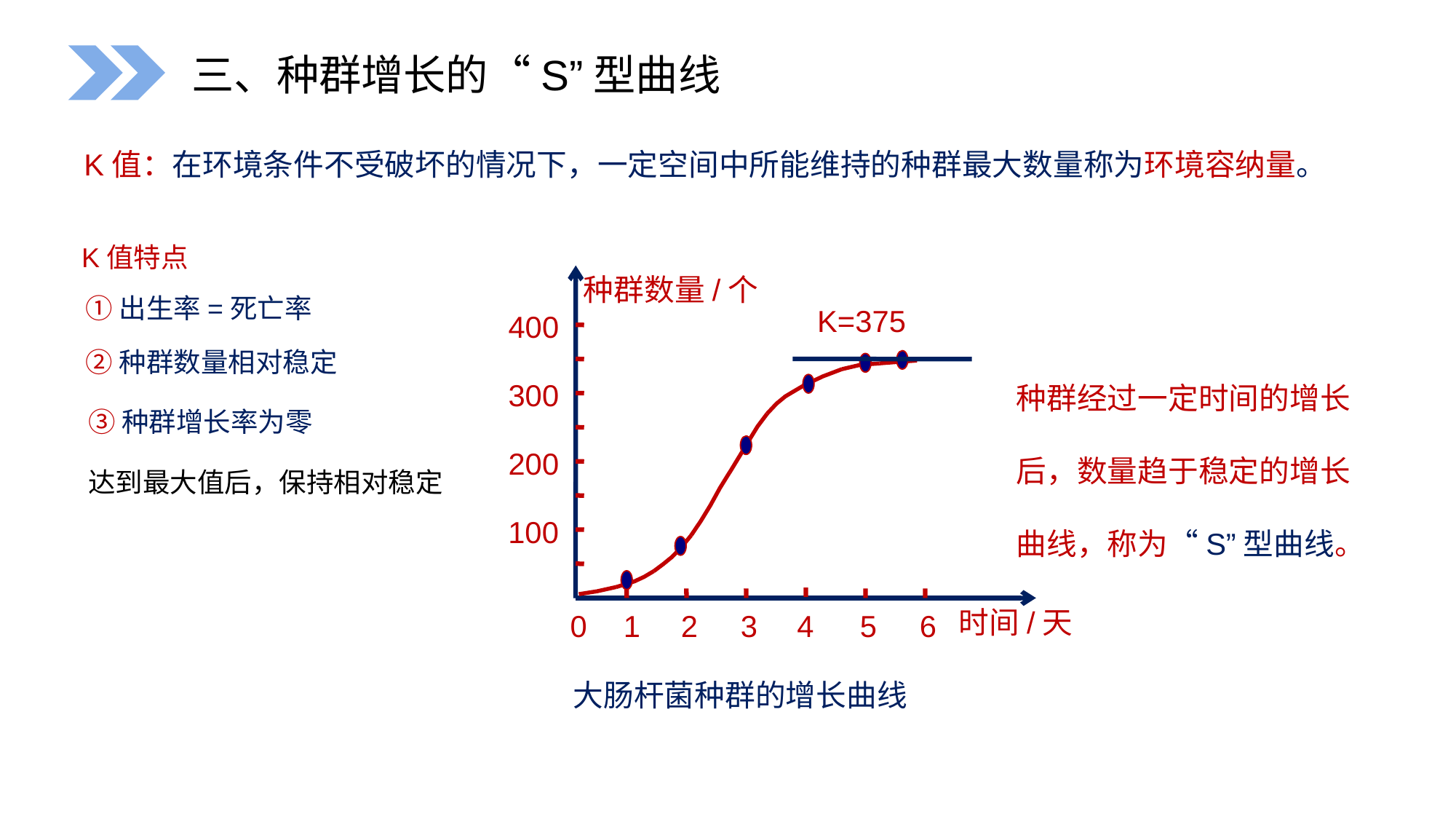

三、种群增长的“S”型曲线
K值：在环境条件不受破坏的情况下，一定空间中所能维持的种群最大数量称为环境容纳量。
K值特点
种群数量/个
①出生率=死亡率
K=375
400
种群经过一定时间的增长后，数量趋于稳定的增长曲线，称为“S”型曲线。
②种群数量相对稳定

300
③种群增长率为零
200
达到最大值后，保持相对稳定
100

时间/天
0
 1
2
3
4
5
6
大肠杆菌种群的增长曲线